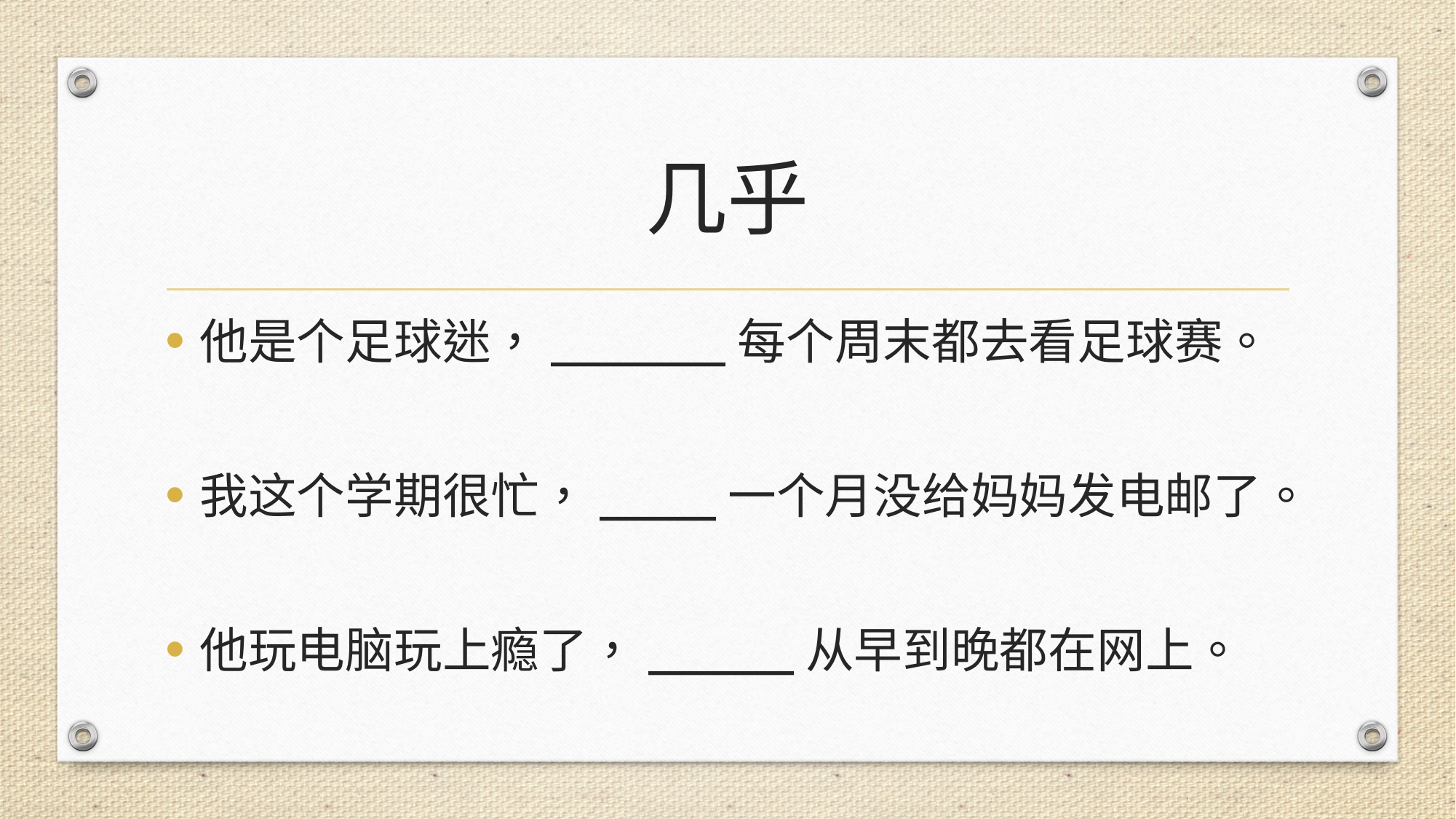

# 几乎
他是个足球迷，______每个周末都去看足球赛。

我这个学期很忙，____一个月没给妈妈发电邮了。

他玩电脑玩上瘾了，_____从早到晚都在网上。